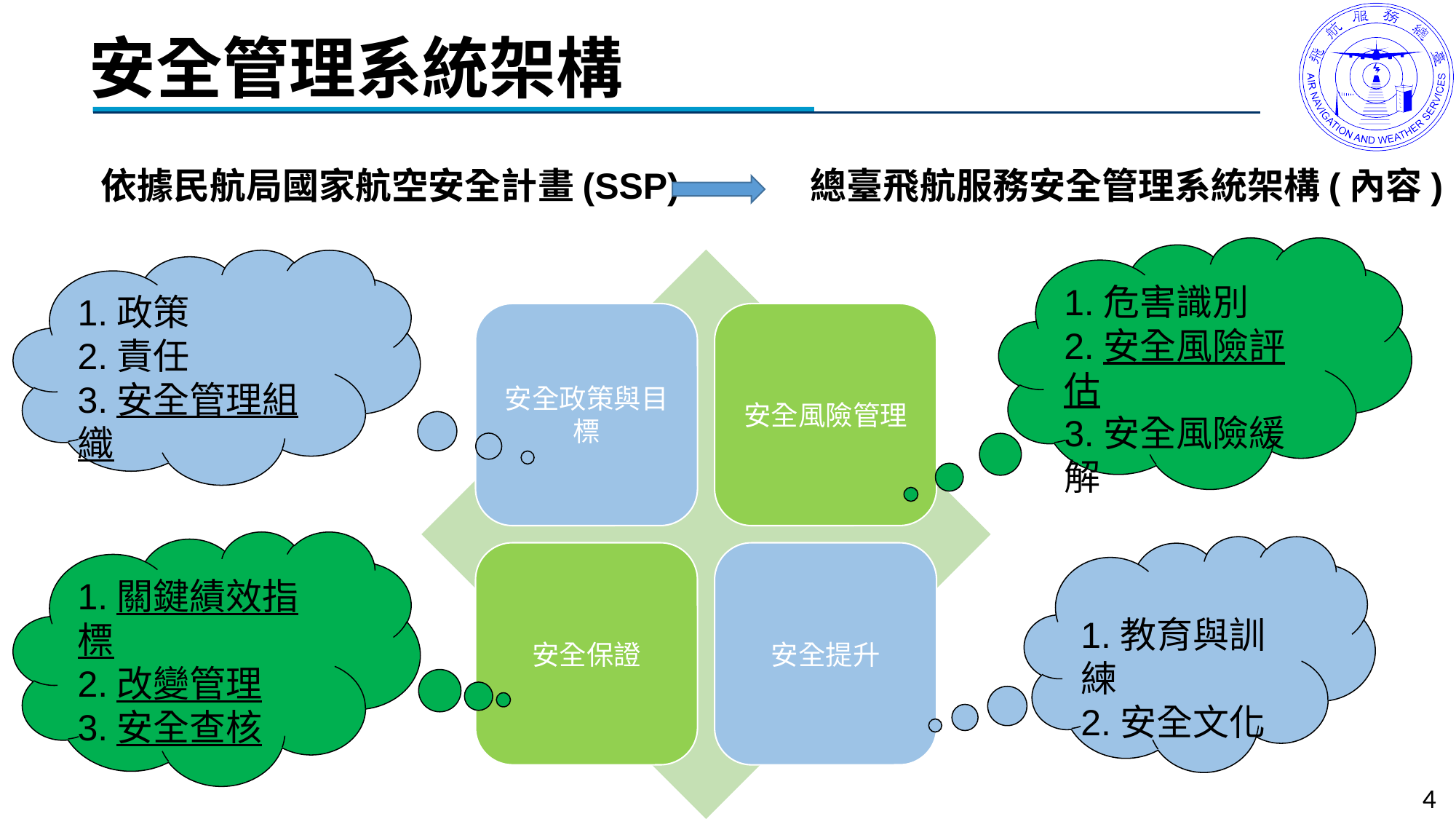

# 安全管理系統架構
依據民航局國家航空安全計畫(SSP)            總臺飛航服務安全管理系統架構(內容)

1.危害識別
2.安全風險評估
3.安全風險緩解
1.政策
2.責任
3.安全管理組織
安全政策與目標
安全風險管理
安全保證
安全提升
1.關鍵績效指標
2.改變管理
3.安全查核

1.教育與訓練
2.安全文化
4